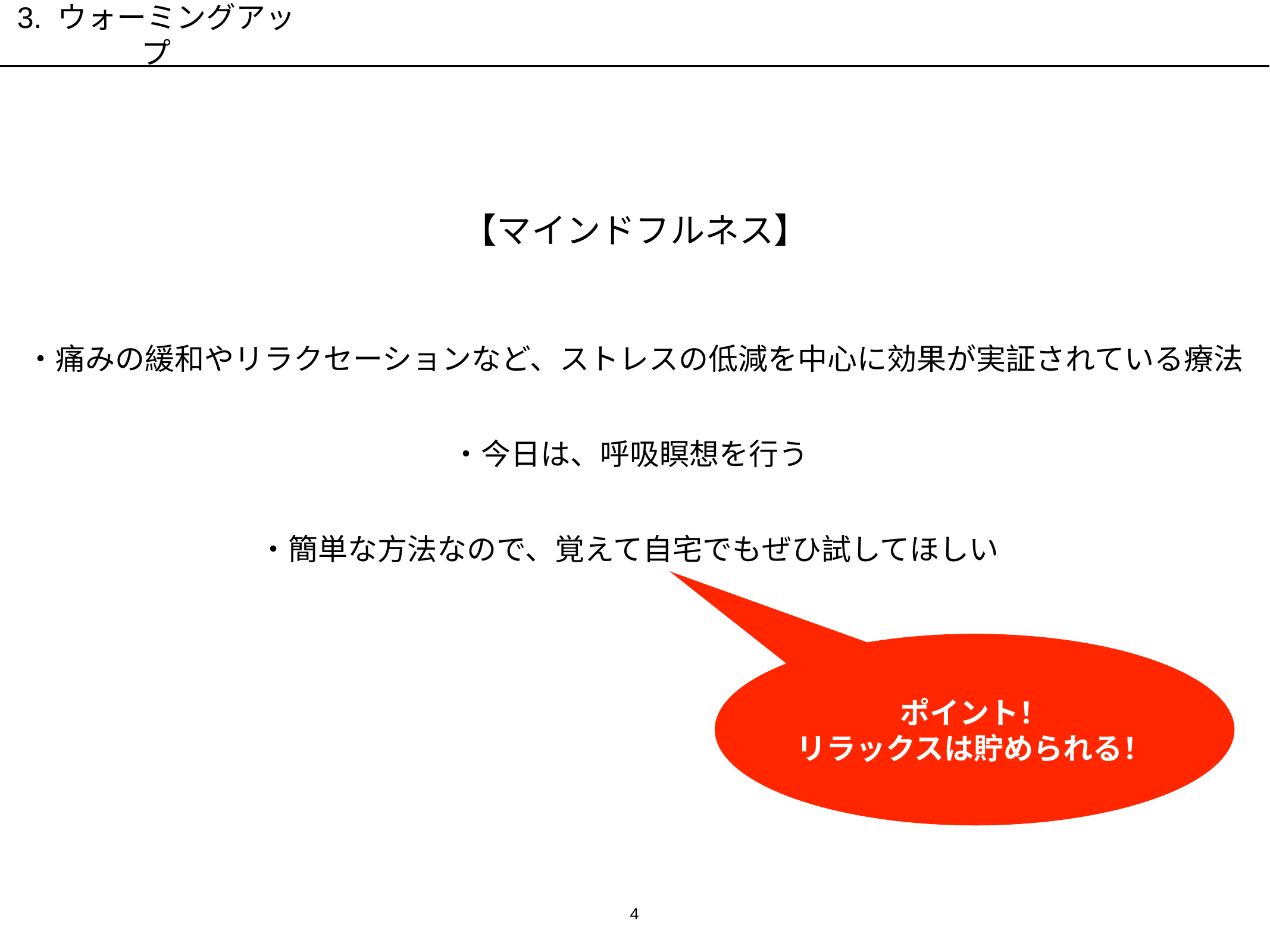

3. ウォーミングアップ

【マインドフルネス】
・痛みの緩和やリラクセーションなど、ストレスの低減を中心に効果が実証されている療法
・今日は、呼吸瞑想を行う
・簡単な方法なので、覚えて自宅でもぜひ試してほしい

ポイント！
リラックスは貯められる！
4